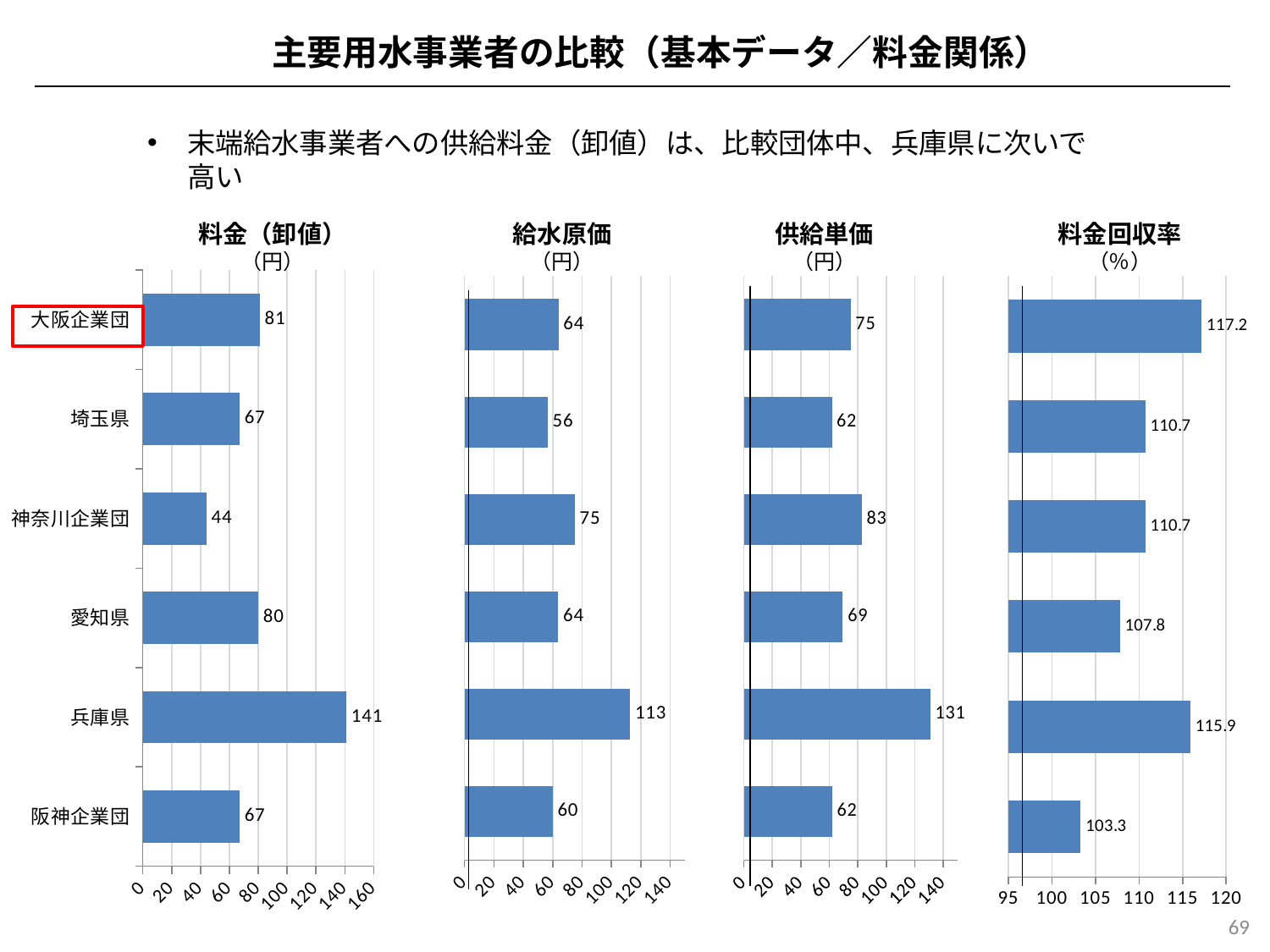

主要用水事業者の比較（基本データ／料金関係）
末端給水事業者への供給料金（卸値）は、比較団体中、兵庫県に次いで高い
料金（卸値）
（円）
給水原価
（円）
供給単価
（円）
料金回収率
（％）

### Chart

| Category | 取水能力 |
|---|---|
| 阪神企業団 | 67.0 |
| 兵庫県 | 141.0 |
| 愛知県 | 80.0 |
| 神奈川企業団 | 44.0 |
| 埼玉県 | 67.0 |
| 大阪企業団 | 81.0 |

### Chart

| Category | 有収水量 |
|---|---|
| 阪神企業団 | 59.9 |
| 兵庫県 | 112.58 |
| 愛知県 | 63.76 |
| 神奈川ｌ企業団 | 74.95 |
| 埼玉県 | 56.49 |
| 大阪企業団 | 63.88 |

### Chart

| Category | 取水能力 |
|---|---|
| 阪神企業団 | 61.96 |
| 兵庫県 | 131.01 |
| 愛知県 | 69.46 |
| 神奈川ｌ企業団 | 82.79 |
| 埼玉県 | 61.78 |
| 大阪企業団 | 75.0 |

### Chart

| Category | 職員数 |
|---|---|
| 阪神企業団 | 103.3 |
| 兵庫県 | 115.9 |
| 愛知県 | 107.8 |
| 神奈川ｌ企業団 | 110.7 |
| 埼玉県 | 110.7 |
| 大阪企業団 | 117.2 |
69